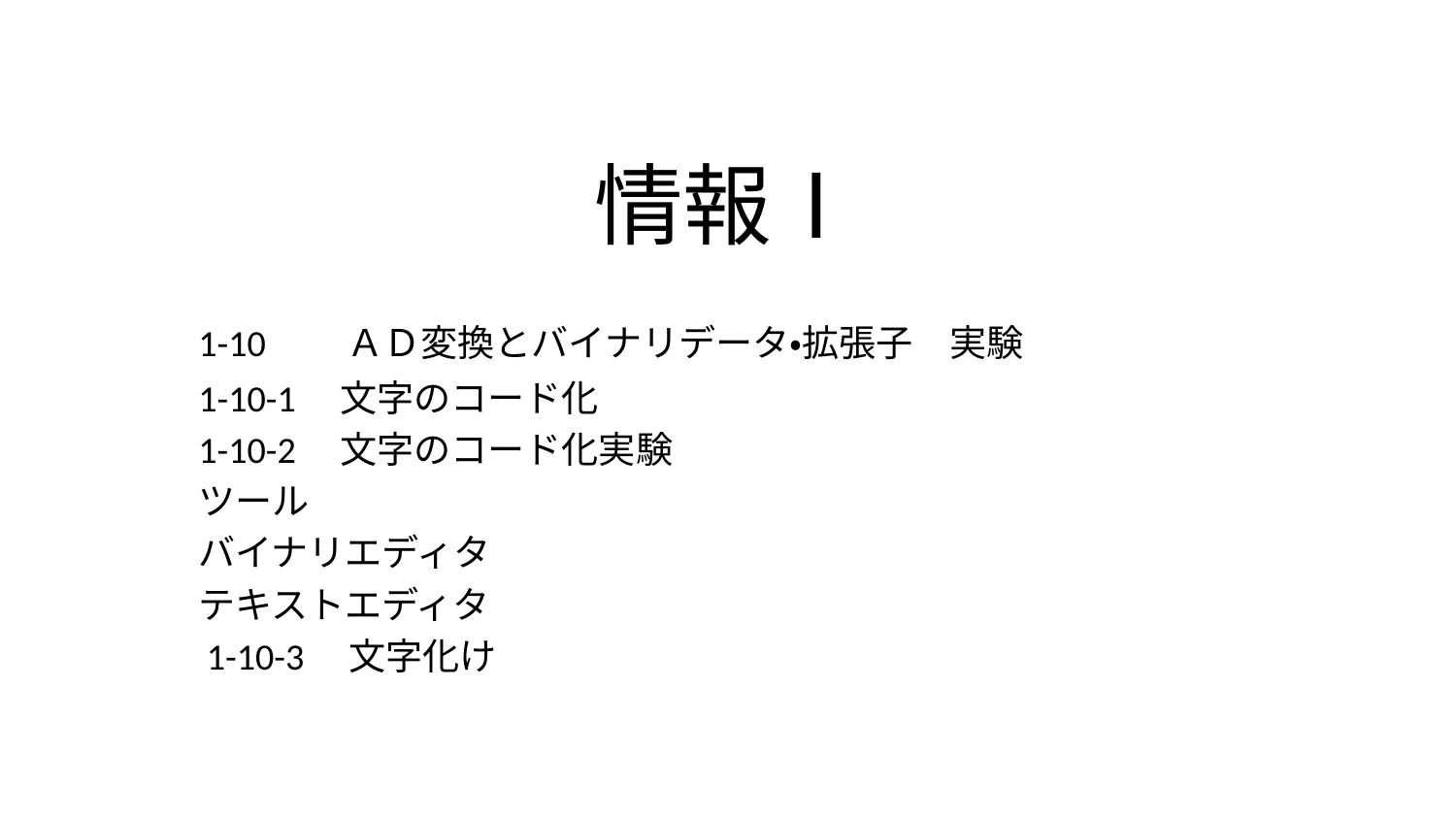

# 情報Ⅰ
	1-10　　ＡＤ変換とバイナリデータ・拡張子　実験
	1-10-1　文字のコード化
	1-10-2　文字のコード化実験
			ツール
			バイナリエディタ
			テキストエディタ
	 1-10-3　文字化け